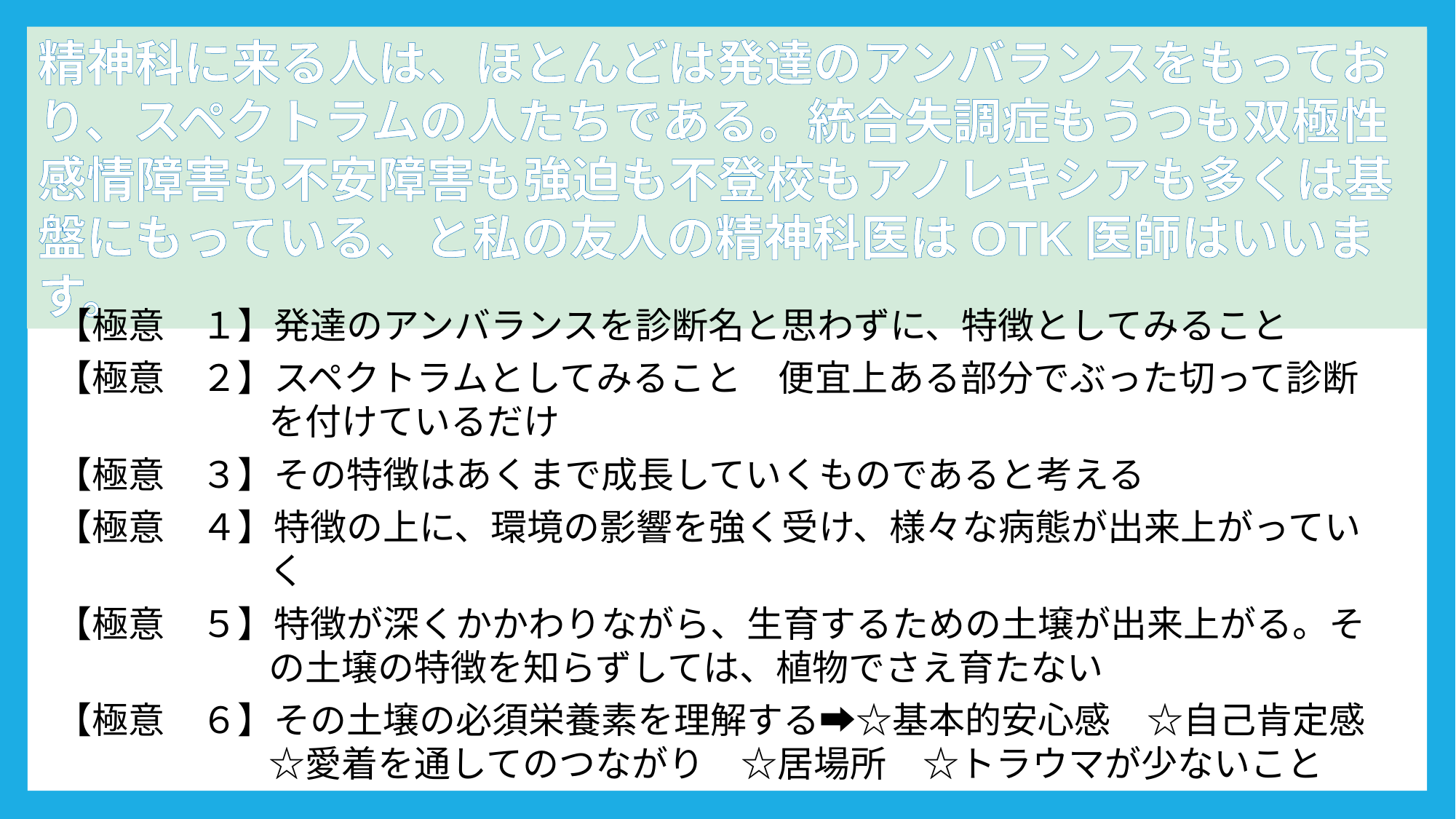

精神科に来る人は、ほとんどは発達のアンバランスをもっており、スペクトラムの人たちである。統合失調症もうつも双極性感情障害も不安障害も強迫も不登校もアノレキシアも多くは基盤にもっている、と私の友人の精神科医はOTK医師はいいます。
【極意　１】発達のアンバランスを診断名と思わずに、特徴としてみること
【極意　２】スペクトラムとしてみること　便宜上ある部分でぶった切って診断を付けているだけ
【極意　３】その特徴はあくまで成長していくものであると考える
【極意　４】特徴の上に、環境の影響を強く受け、様々な病態が出来上がっていく
【極意　５】特徴が深くかかわりながら、生育するための土壌が出来上がる。その土壌の特徴を知らずしては、植物でさえ育たない
【極意　６】その土壌の必須栄養素を理解する➡☆基本的安心感　☆自己肯定感
☆愛着を通してのつながり　☆居場所　☆トラウマが少ないこと